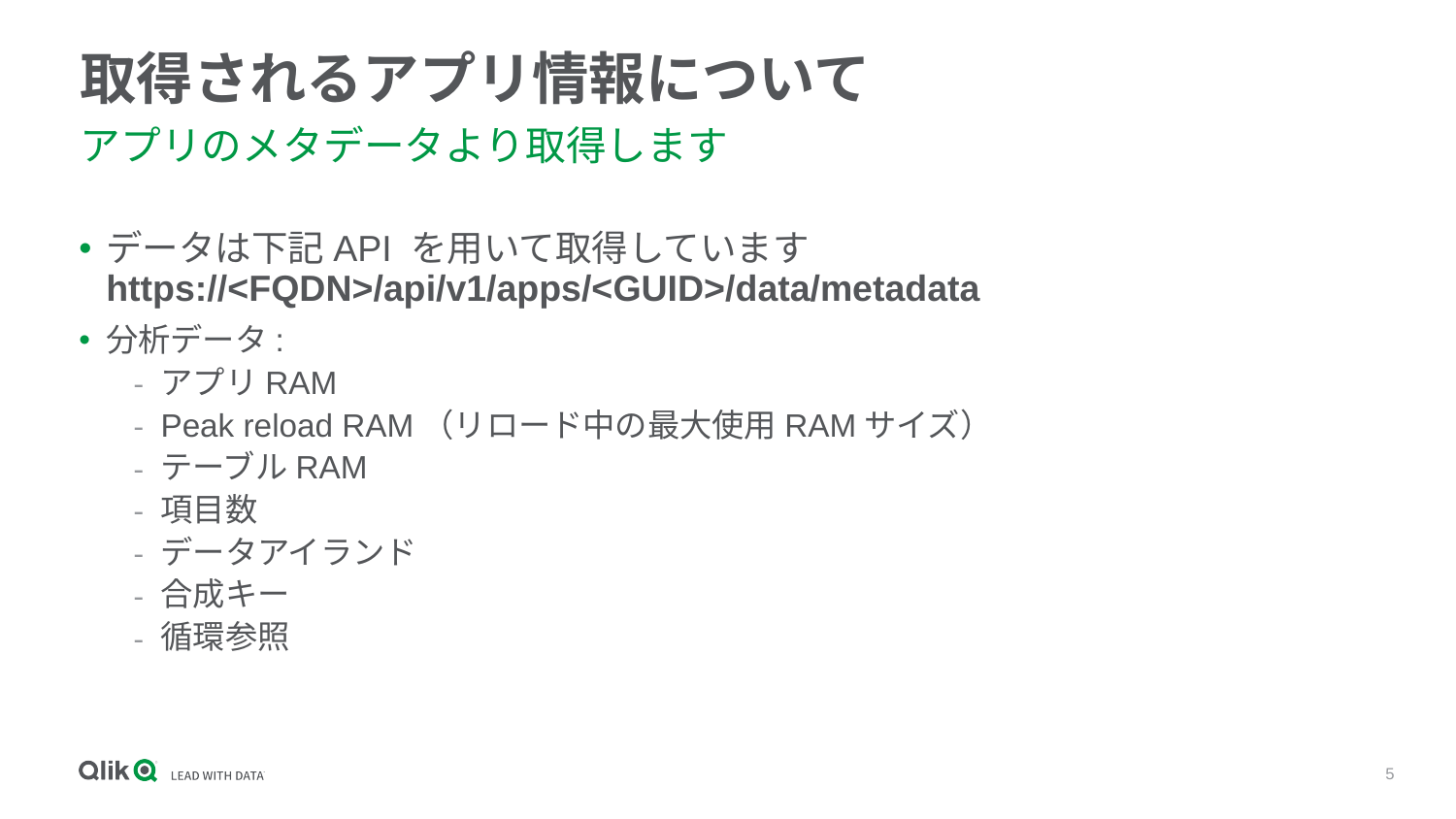

# 取得されるアプリ情報について
アプリのメタデータより取得します
データは下記API を用いて取得しています https://<FQDN>/api/v1/apps/<GUID>/data/metadata
分析データ:
アプリRAM
Peak reload RAM（リロード中の最大使用RAMサイズ）
テーブルRAM
項目数
データアイランド
合成キー
循環参照